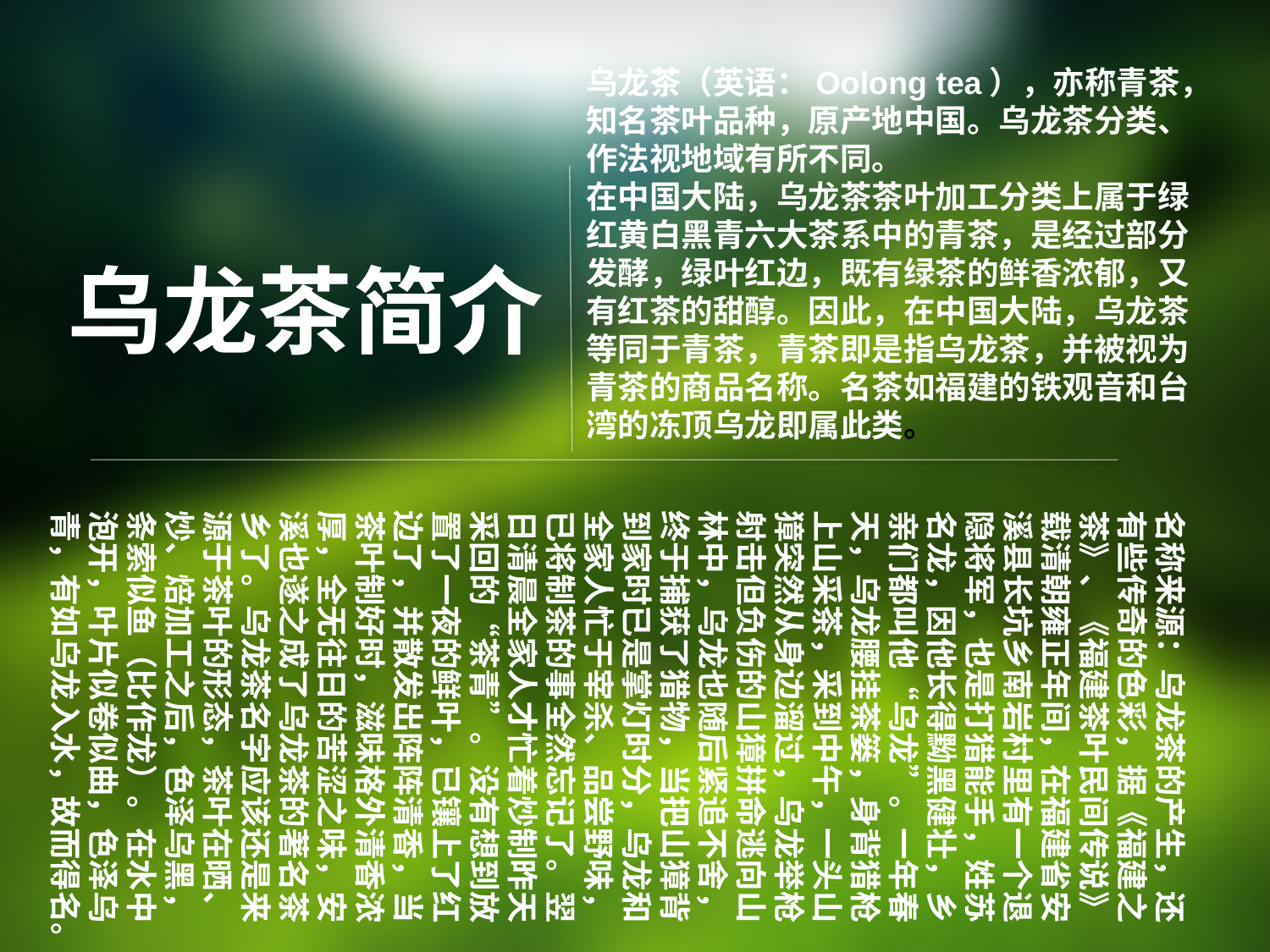

乌龙茶（英语：Oolong tea），亦称青茶，知名茶叶品种，原产地中国。乌龙茶分类、作法视地域有所不同。
在中国大陆，乌龙茶茶叶加工分类上属于绿红黄白黑青六大茶系中的青茶，是经过部分发酵，绿叶红边，既有绿茶的鲜香浓郁，又有红茶的甜醇。因此，在中国大陆，乌龙茶等同于青茶，青茶即是指乌龙茶，并被视为青茶的商品名称。名茶如福建的铁观音和台湾的冻顶乌龙即属此类。
乌龙茶简介
名称来源：乌龙茶的产生，还有些传奇的色彩，据《福建之茶》、《福建茶叶民间传说》载清朝雍正年间，在福建省安溪县长坑乡南岩村里有一个退隐将军，也是打猎能手，姓苏名龙，因他长得黝黑健壮，乡亲们都叫他“乌龙”。一年春天，乌龙腰挂茶篓，身背猎枪上山采茶，采到中午，一头山獐突然从身边溜过，乌龙举枪射击但负伤的山獐拼命逃向山林中，乌龙也随后紧追不舍，终于捕获了猎物，当把山獐背到家时已是掌灯时分，乌龙和全家人忙于宰杀、品尝野味，已将制茶的事全然忘记了。翌日清晨全家人才忙着炒制昨天采回的“茶青”。没有想到放置了一夜的鲜叶，已镶上了红边了，并散发出阵阵清香，当茶叶制好时，滋味格外清香浓厚，全无往日的苦涩之味，安溪也遂之成了乌龙茶的著名茶乡了。乌龙茶名字应该还是来源于茶叶的形态，茶叶在晒、炒、焙加工之后，色泽乌黑，条索似鱼（比作龙）。在水中泡开，叶片似卷似曲，色泽乌青，有如乌龙入水，故而得名。